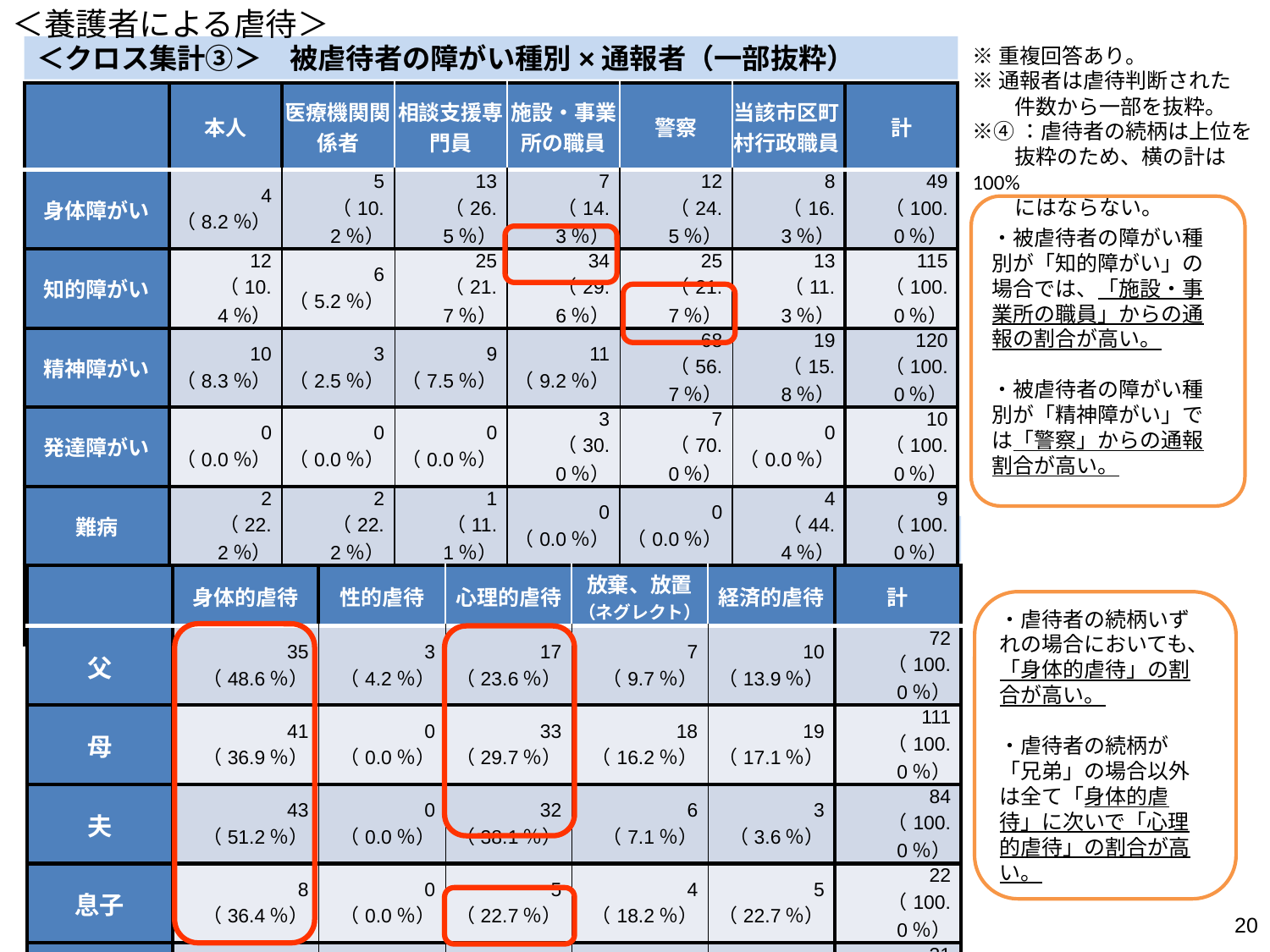

＜養護者による虐待＞
# ＜クロス集計③＞　被虐待者の障がい種別×通報者（一部抜粋）
※重複回答あり。
※通報者は虐待判断された
　　件数から一部を抜粋。
※④：虐待者の続柄は上位を
　　抜粋のため、横の計は100%
　　にはならない。
|  | 本人 | 医療機関関係者 | 相談支援専門員 | 施設・事業所の職員 | 警察 | 当該市区町村行政職員 | 計 |
| --- | --- | --- | --- | --- | --- | --- | --- |
| 身体障がい | 4 （8.2％） | 5 （10.2％） | 13 （26.5％） | 7 （14.3％） | 12 （24.5％） | 8 （16.3％） | 49 （100.0％） |
| 知的障がい | 12 （10.4％） | 6 （5.2％） | 25 （21.7％） | 34 （29.6％） | 25 （21.7％） | 13 （11.3％） | 115 （100.0％） |
| 精神障がい | 10 （8.3％） | 3 （2.5％） | 9 （7.5％） | 11 （9.2％） | 68 （56.7％） | 19 （15.8％） | 120 （100.0％） |
| 発達障がい | 0 （0.0％） | 0 （0.0％） | 0 （0.0％） | 3 （30.0％） | 7 （70.0％） | 0 （0.0％） | 10 （100.0％） |
| 難病 | 2 （22.2％） | 2 （22.2％） | 1 （11.1％） | 0 （0.0％） | 0 （0.0％） | 4 （44.4％） | 9 （100.0％） |
| その他 | 0 （0.0％） | 1 （7.1％） | 0 （0.0％） | 0 （0.0％） | 12 （85.7％） | 1 （71％） | 14 （100.0％） |
・被虐待者の障がい種別が「知的障がい」の場合では、「施設・事業所の職員」からの通報の割合が高い。

・被虐待者の障がい種別が「精神障がい」では「警察」からの通報割合が高い。

＜クロス集計④＞　虐待者の続柄（上位のみ）×虐待類型
|  | 身体的虐待 | 性的虐待 | 心理的虐待 | 放棄、放置 （ネグレクト） | 経済的虐待 | 計 |
| --- | --- | --- | --- | --- | --- | --- |
| 父 | 35 （48.6％） | 3 （4.2％） | 17 （23.6％） | 7 （9.7％） | 10 （13.9％） | 72 （100.0％） |
| 母 | 41 （36.9％） | 0 （0.0％） | 33 （29.7％） | 18 （16.2％） | 19 （17.1％） | 111 （100.0％） |
| 夫 | 43 （51.2％） | 0 （0.0％） | 32 （38.1％） | 6 （7.1％） | 3 （3.6％） | 84 （100.0％） |
| 息子 | 8 （36.4％） | 0 （0.0％） | 5 （22.7％） | 4 （18.2％） | 5 （22.7％） | 22 （100.0％） |
| 兄弟 | 11 （35.5％） | 0 （0.0％） | 7 （22.6％） | 4 （12.9％） | 9 （29.0％） | 31 （100.0％） |
| 姉妹 | 6 （27.3％） | 0 （0.0％） | 9 （40.9％） | 4 （18.2％） | 3 （13.6％） | 22 （100.0％） |
・虐待者の続柄いずれの場合においても、「身体的虐待」の割合が高い。

・虐待者の続柄が「兄弟」の場合以外は全て「身体的虐待」に次いで「心理的虐待」の割合が高い。

20